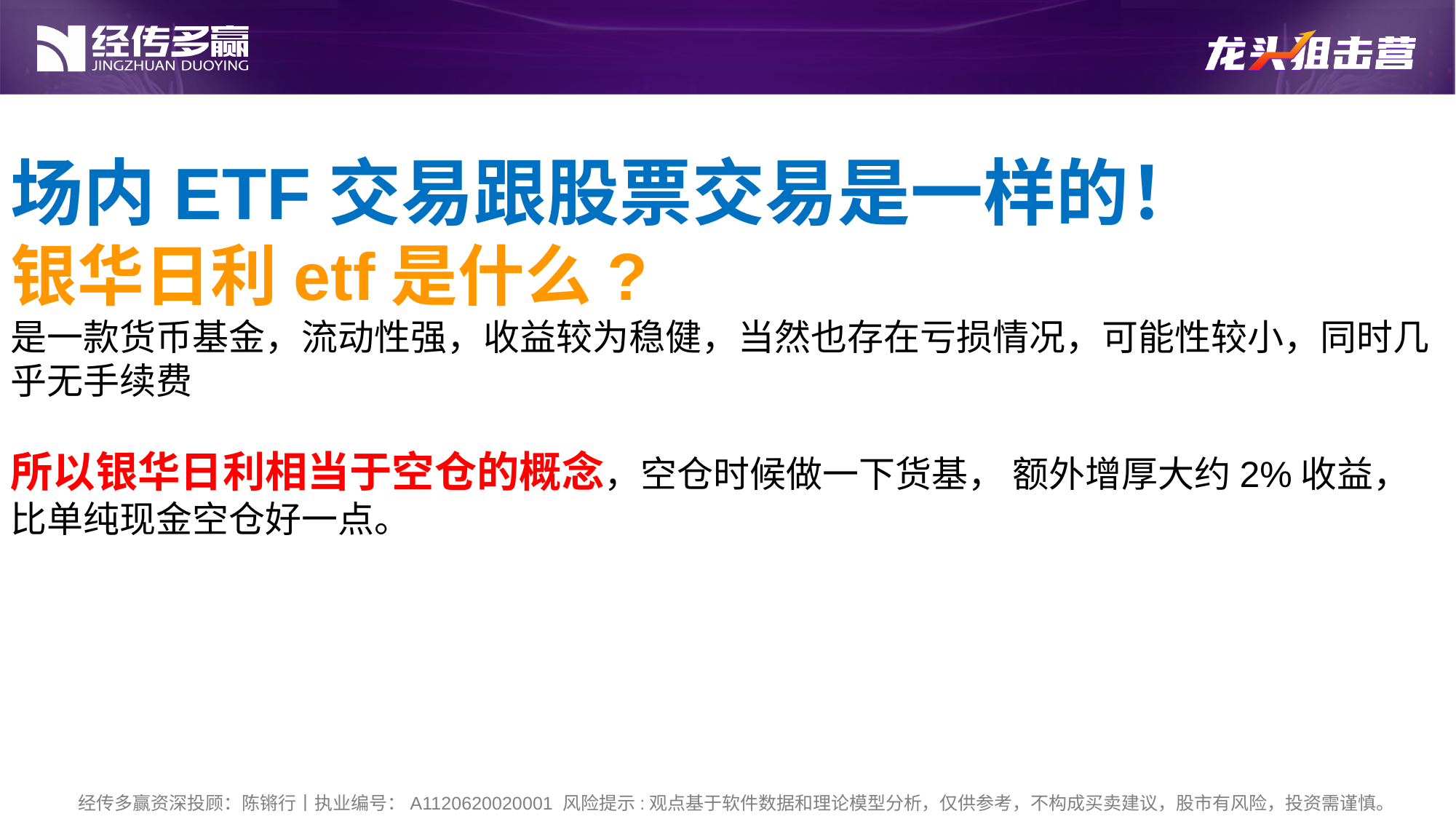

场内ETF交易跟股票交易是一样的！
银华日利etf是什么?
是一款货币基金，流动性强，收益较为稳健，当然也存在亏损情况，可能性较小，同时几乎无手续费

所以银华日利相当于空仓的概念，空仓时候做一下货基， 额外增厚大约2%收益，比单纯现金空仓好一点。